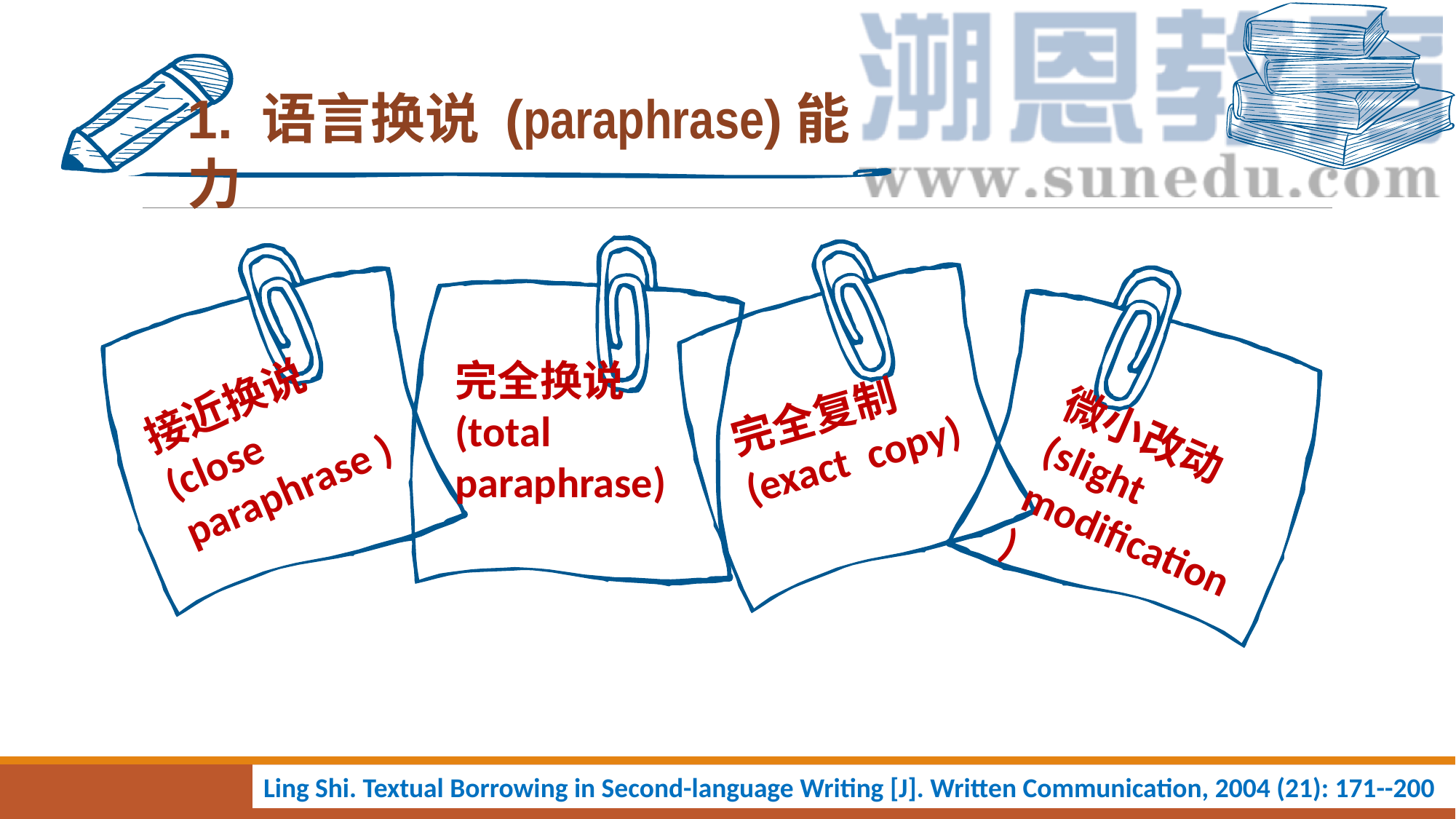

1. 语言换说 (paraphrase)能力

接近换说 (close paraphrase )

完全换说 (total paraphrase)

完全复制 (exact  copy)

微小改动 (slight modification)

Ling Shi. Textual Borrowing in Second-language Writing [J]. Written Communication, 2004 (21): 171--200